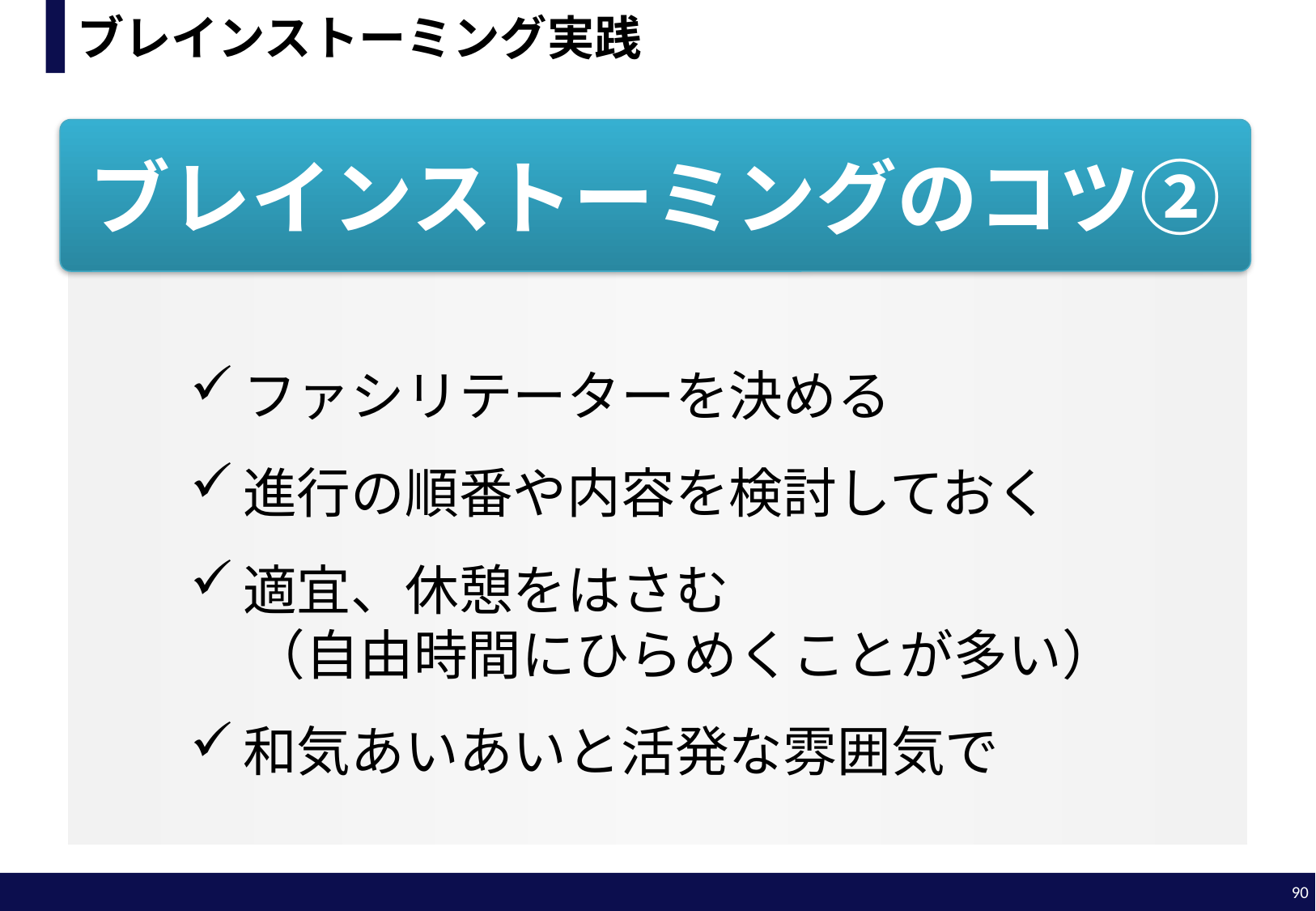

# ブレインストーミング実践
ブレインストーミングのコツ②

ファシリテーターを決める
進行の順番や内容を検討しておく
適宜、休憩をはさむ
（自由時間にひらめくことが多い）
和気あいあいと活発な雰囲気で